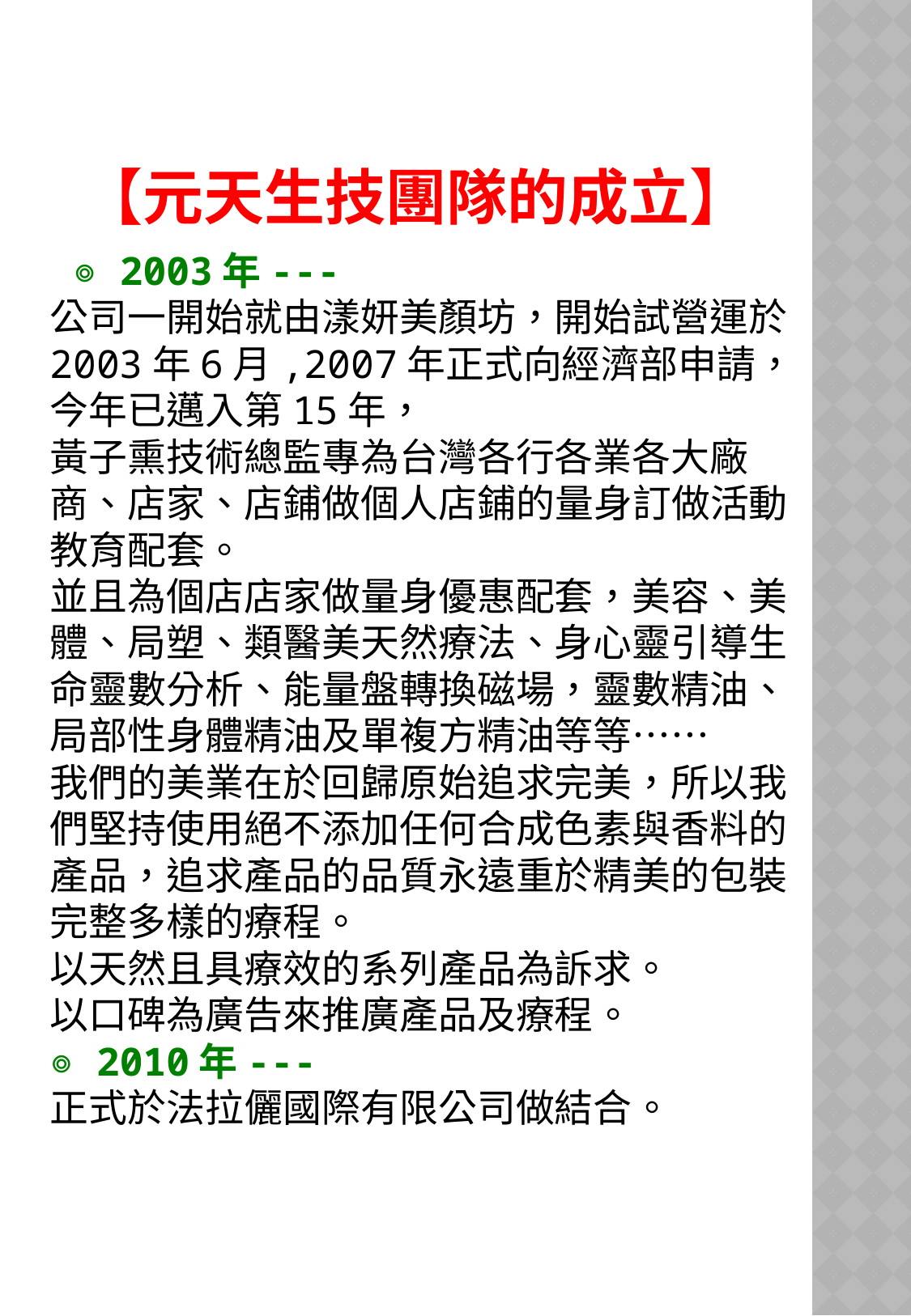

# 【元天生技團隊的成立】
 ◎ 2003年---
公司一開始就由漾妍美顏坊，開始試營運於2003年6月,2007年正式向經濟部申請，今年已邁入第15年，
黃子熏技術總監專為台灣各行各業各大廠商、店家、店鋪做個人店鋪的量身訂做活動教育配套。
並且為個店店家做量身優惠配套，美容、美體、局塑、類醫美天然療法、身心靈引導生命靈數分析、能量盤轉換磁場，靈數精油、局部性身體精油及單複方精油等等……
我們的美業在於回歸原始追求完美，所以我們堅持使用絕不添加任何合成色素與香料的產品，追求產品的品質永遠重於精美的包裝完整多樣的療程。
以天然且具療效的系列產品為訴求。
以口碑為廣告來推廣產品及療程。
◎ 2010年---
正式於法拉儷國際有限公司做結合。